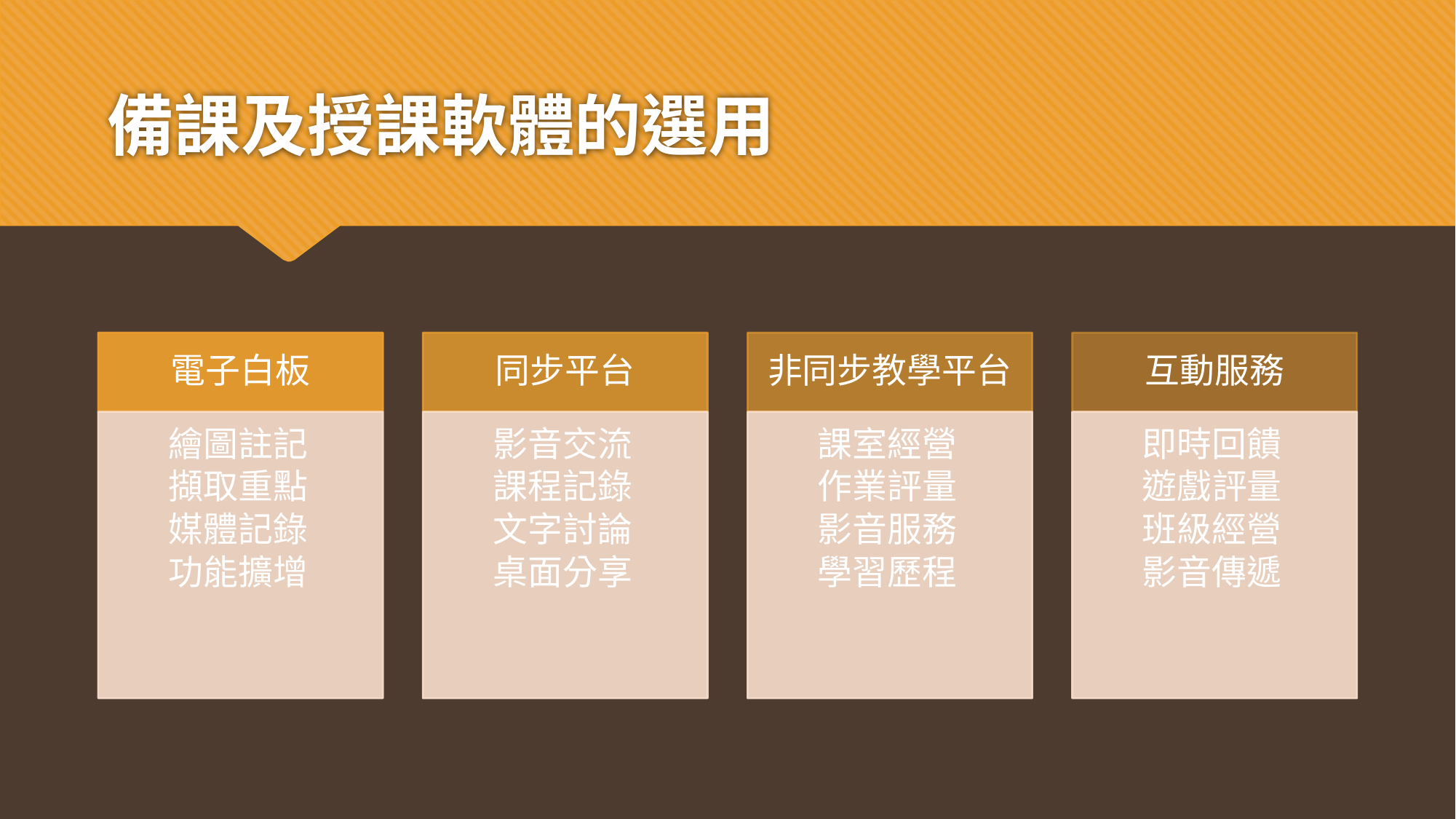

# 備課及授課軟體的選用
電子白板
繪圖註記
擷取重點
媒體記錄
功能擴增
同步平台
影音交流
課程記錄
文字討論
桌面分享
非同步教學平台
課室經營
作業評量
影音服務
學習歷程
互動服務
即時回饋
遊戲評量
班級經營
影音傳遞